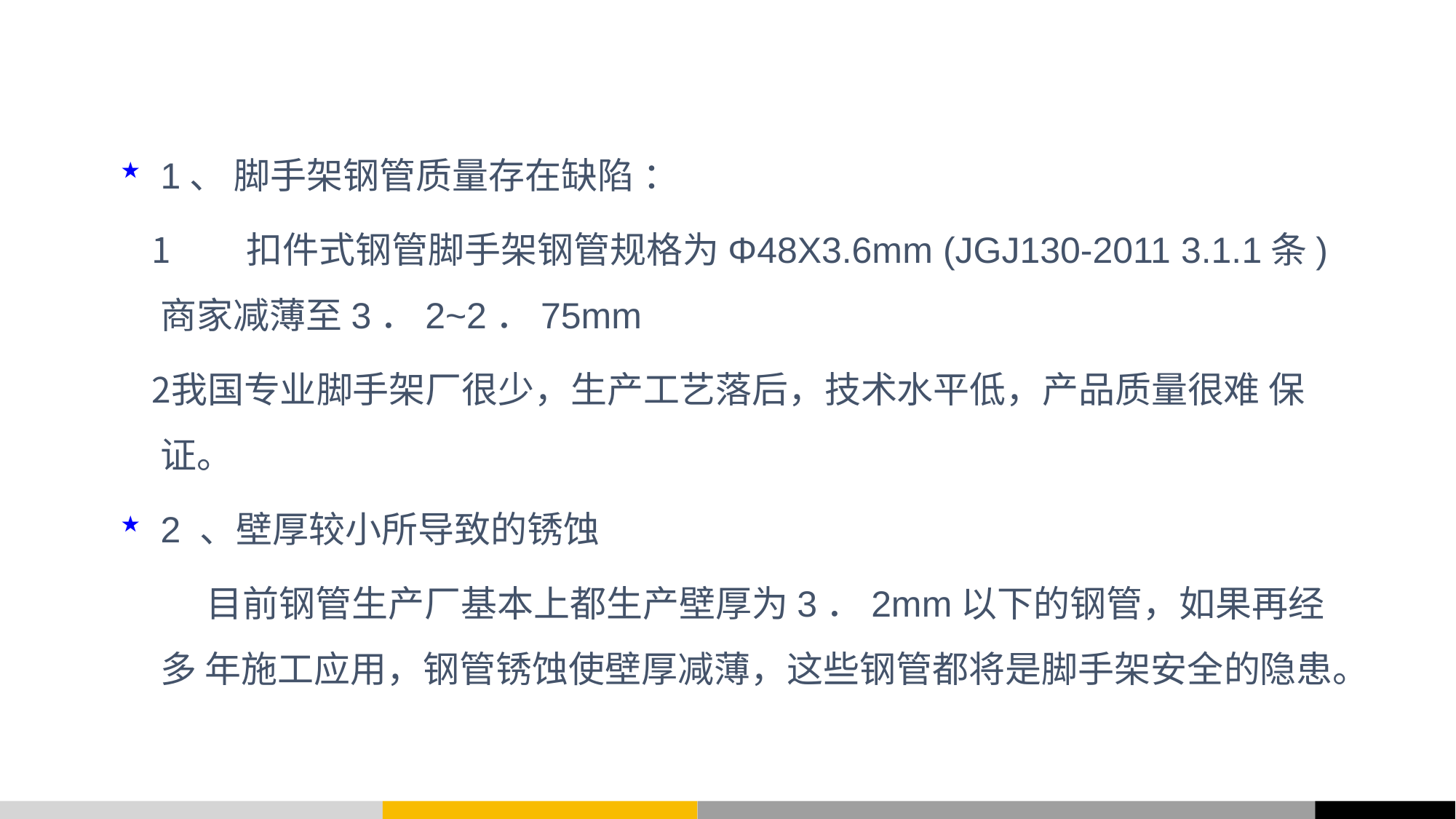

1、 脚手架钢管质量存在缺陷 ：
扣件式钢管脚手架钢管规格为Φ48X3.6mm (JGJ130-2011 3.1.1条)
商家减薄至3．2~2．75mm
我国专业脚手架厂很少，生产工艺落后，技术水平低，产品质量很难 保证。
2 、壁厚较小所导致的锈蚀
目前钢管生产厂基本上都生产壁厚为3．2mm以下的钢管，如果再经多 年施工应用，钢管锈蚀使壁厚减薄，这些钢管都将是脚手架安全的隐患。